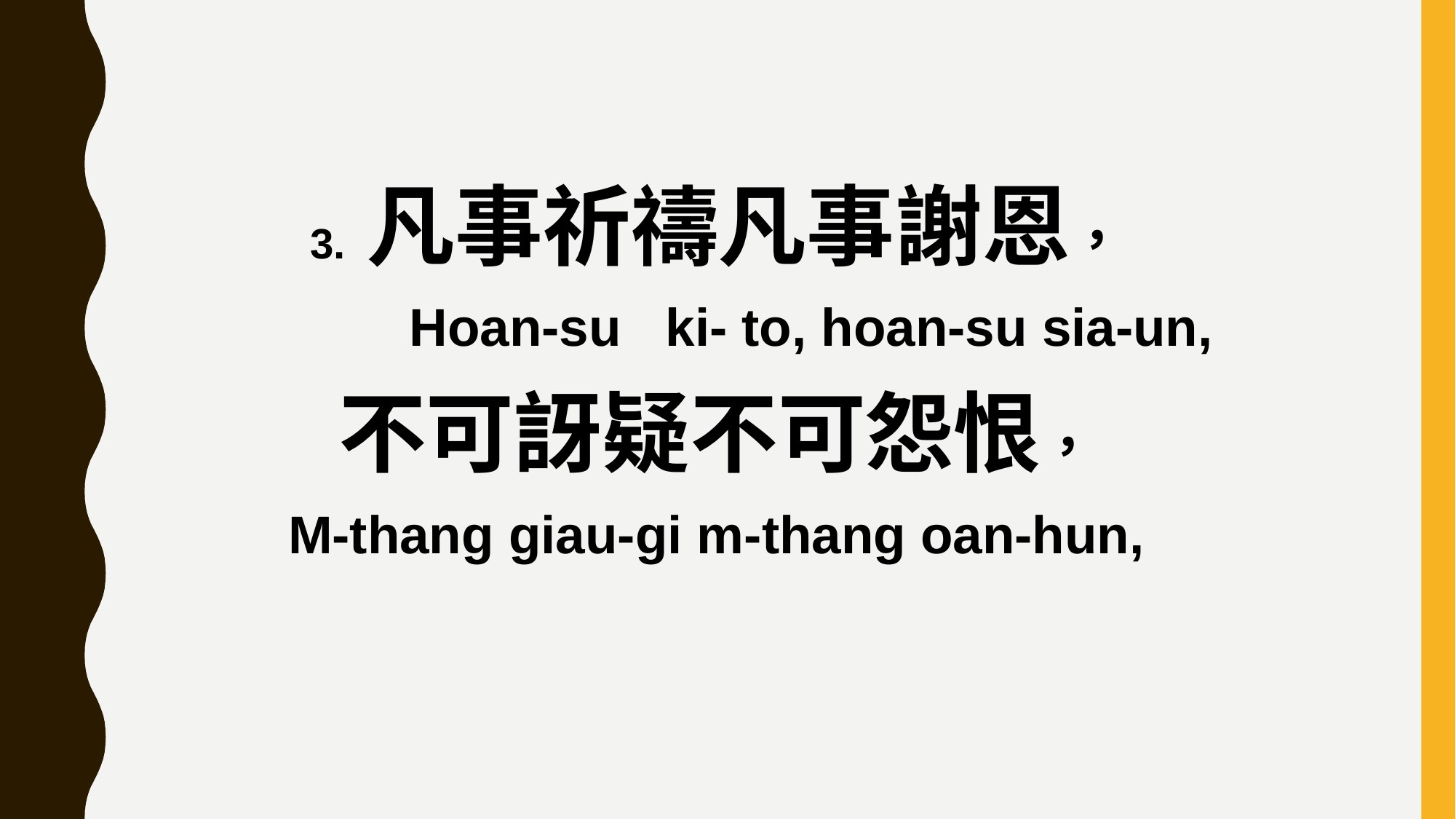

3. 凡事祈禱凡事謝恩，
                   Hoan-su   ki- to, hoan-su sia-un,
不可訝疑不可怨恨，
M-thang giau-gi m-thang oan-hun,